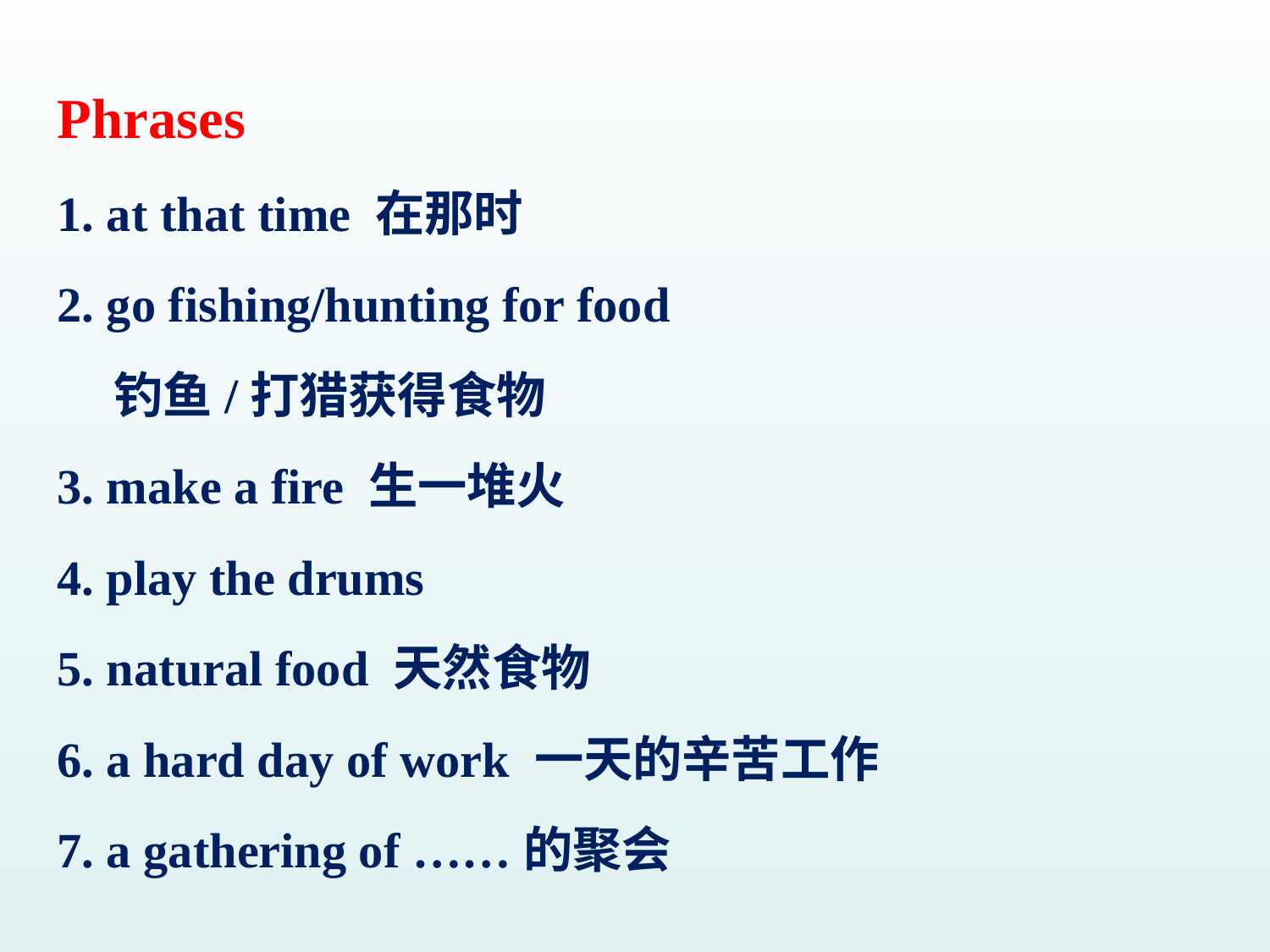

Phrases
1. at that time 在那时
2. go fishing/hunting for food
    钓鱼/打猎获得食物
3. make a fire 生一堆火
4. play the drums
5. natural food 天然食物
6. a hard day of work 一天的辛苦工作
7. a gathering of ……的聚会